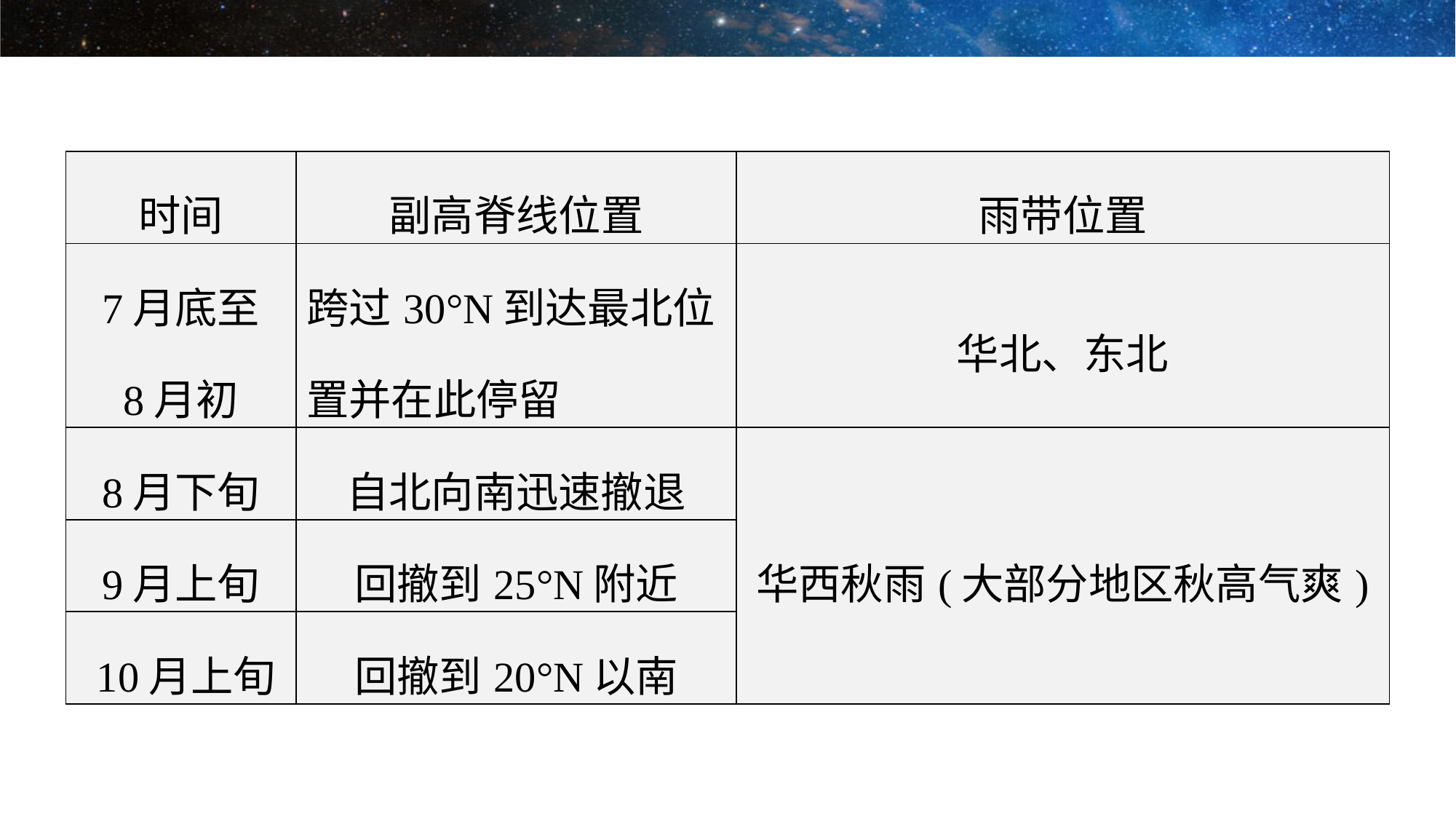

| 时间 | 副高脊线位置 | 雨带位置 |
| --- | --- | --- |
| 7月底至 8月初 | 跨过30°N到达最北位置并在此停留 | 华北、东北 |
| 8月下旬 | 自北向南迅速撤退 | 华西秋雨(大部分地区秋高气爽) |
| 9月上旬 | 回撤到25°N附近 |  |
| 10月上旬 | 回撤到20°N以南 |  |